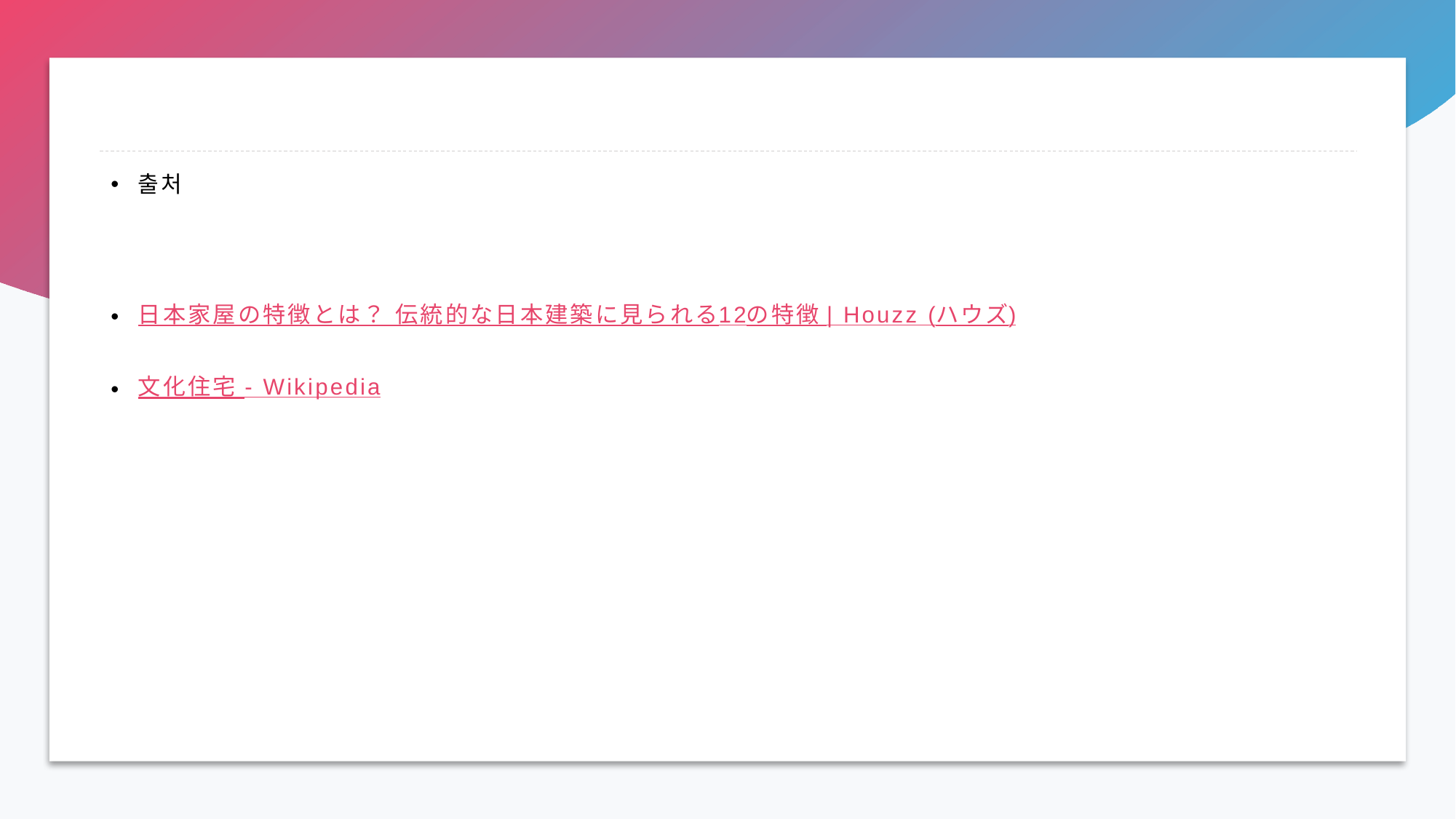

#
출처

日本家屋の特徴とは？ 伝統的な日本建築に見られる12の特徴 | Houzz (ハウズ)
文化住宅 - Wikipedia